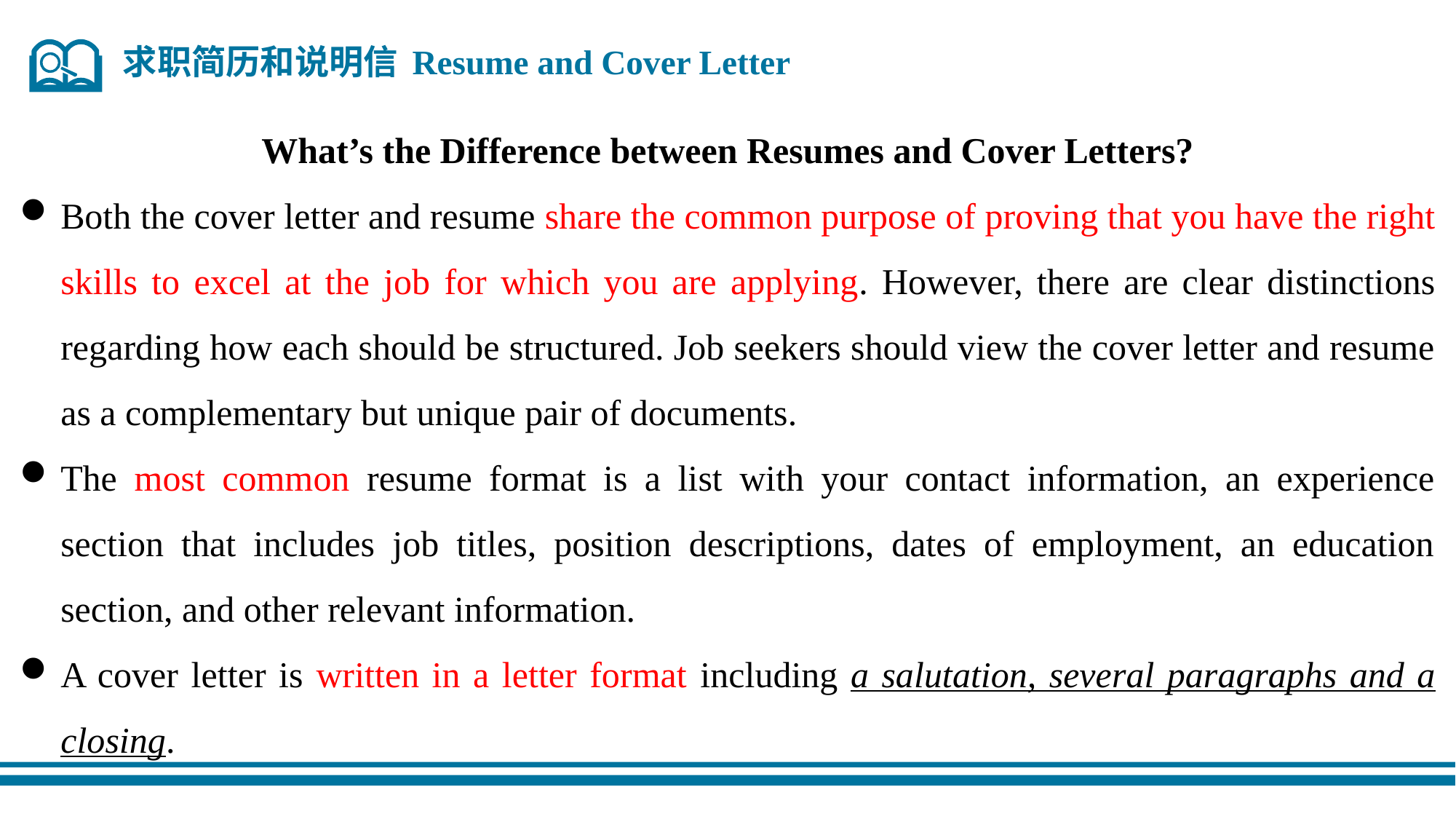

求职简历和说明信 Resume and Cover Letter
What’s the Difference between Resumes and Cover Letters?
Both the cover letter and resume share the common purpose of proving that you have the right skills to excel at the job for which you are applying. However, there are clear distinctions regarding how each should be structured. Job seekers should view the cover letter and resume as a complementary but unique pair of documents.
The most common resume format is a list with your contact information, an experience section that includes job titles, position descriptions, dates of employment, an education section, and other relevant information.
A cover letter is written in a letter format including a salutation, several paragraphs and a closing.